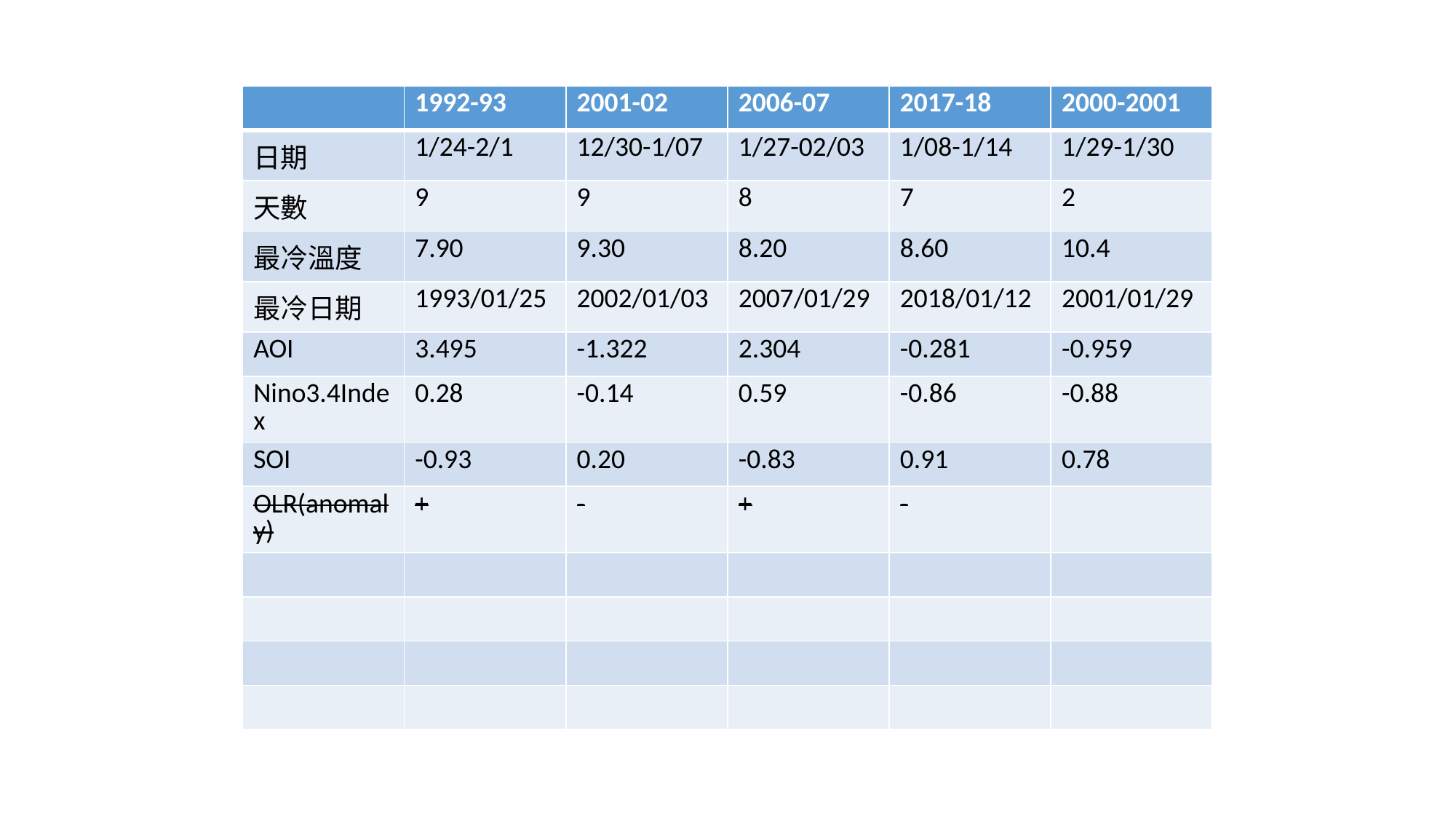

|  | 1992-93 | 2001-02 | 2006-07 | 2017-18 | 2000-2001 |
| --- | --- | --- | --- | --- | --- |
| 日期 | 1/24-2/1 | 12/30-1/07 | 1/27-02/03 | 1/08-1/14 | 1/29-1/30 |
| 天數 | 9 | 9 | 8 | 7 | 2 |
| 最冷溫度 | 7.90 | 9.30 | 8.20 | 8.60 | 10.4 |
| 最冷日期 | 1993/01/25 | 2002/01/03 | 2007/01/29 | 2018/01/12 | 2001/01/29 |
| AOI | 3.495 | -1.322 | 2.304 | -0.281 | -0.959 |
| Nino3.4Index | 0.28 | -0.14 | 0.59 | -0.86 | -0.88 |
| SOI | -0.93 | 0.20 | -0.83 | 0.91 | 0.78 |
| OLR(anomaly) | + | - | + | - |  |
|  |  |  |  |  |  |
|  |  |  |  |  |  |
|  |  |  |  |  |  |
|  |  |  |  |  |  |